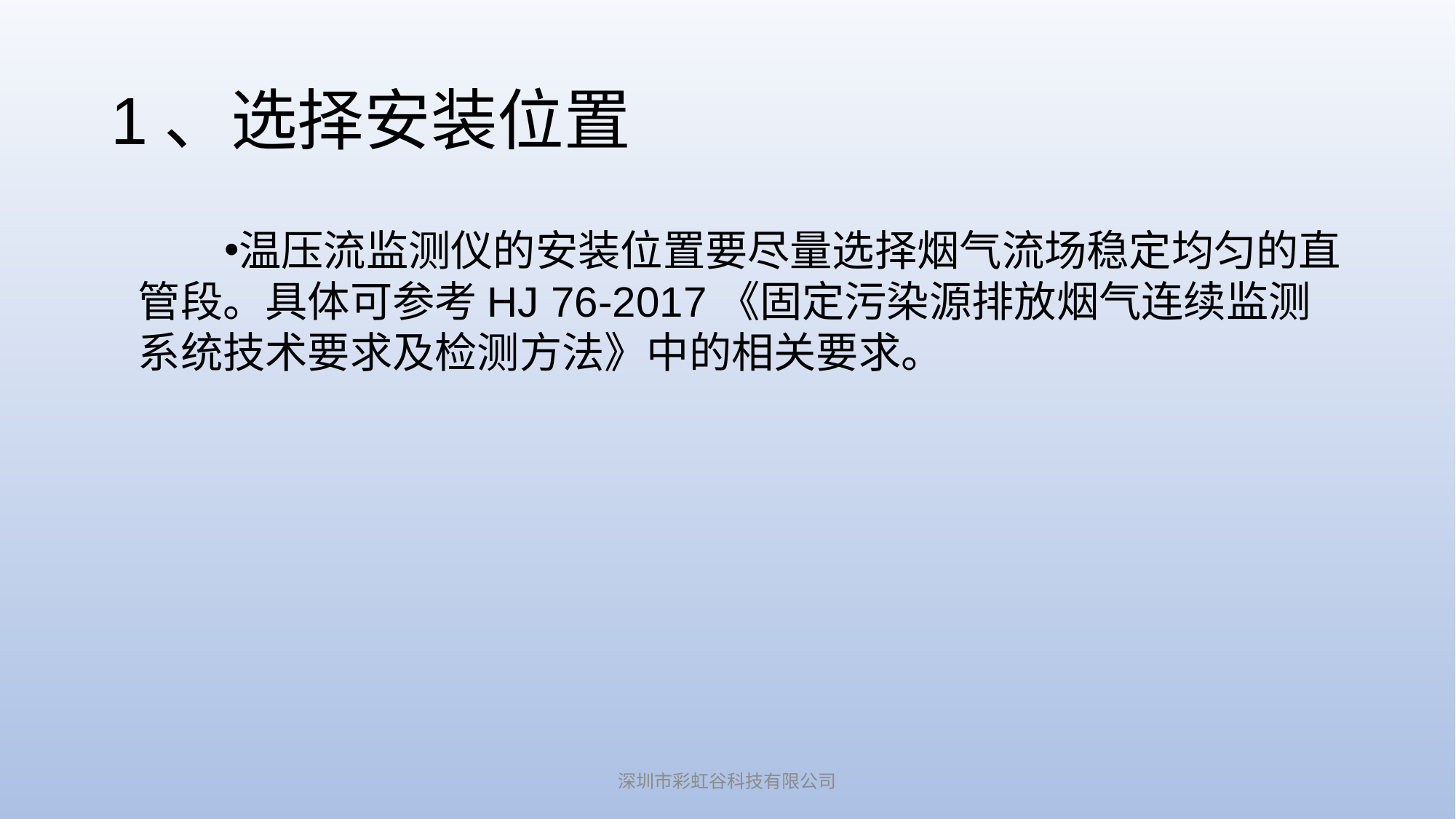

# 1、选择安装位置
温压流监测仪的安装位置要尽量选择烟气流场稳定均匀的直管段。具体可参考HJ 76-2017《固定污染源排放烟气连续监测系统技术要求及检测方法》中的相关要求。
深圳市彩虹谷科技有限公司
8